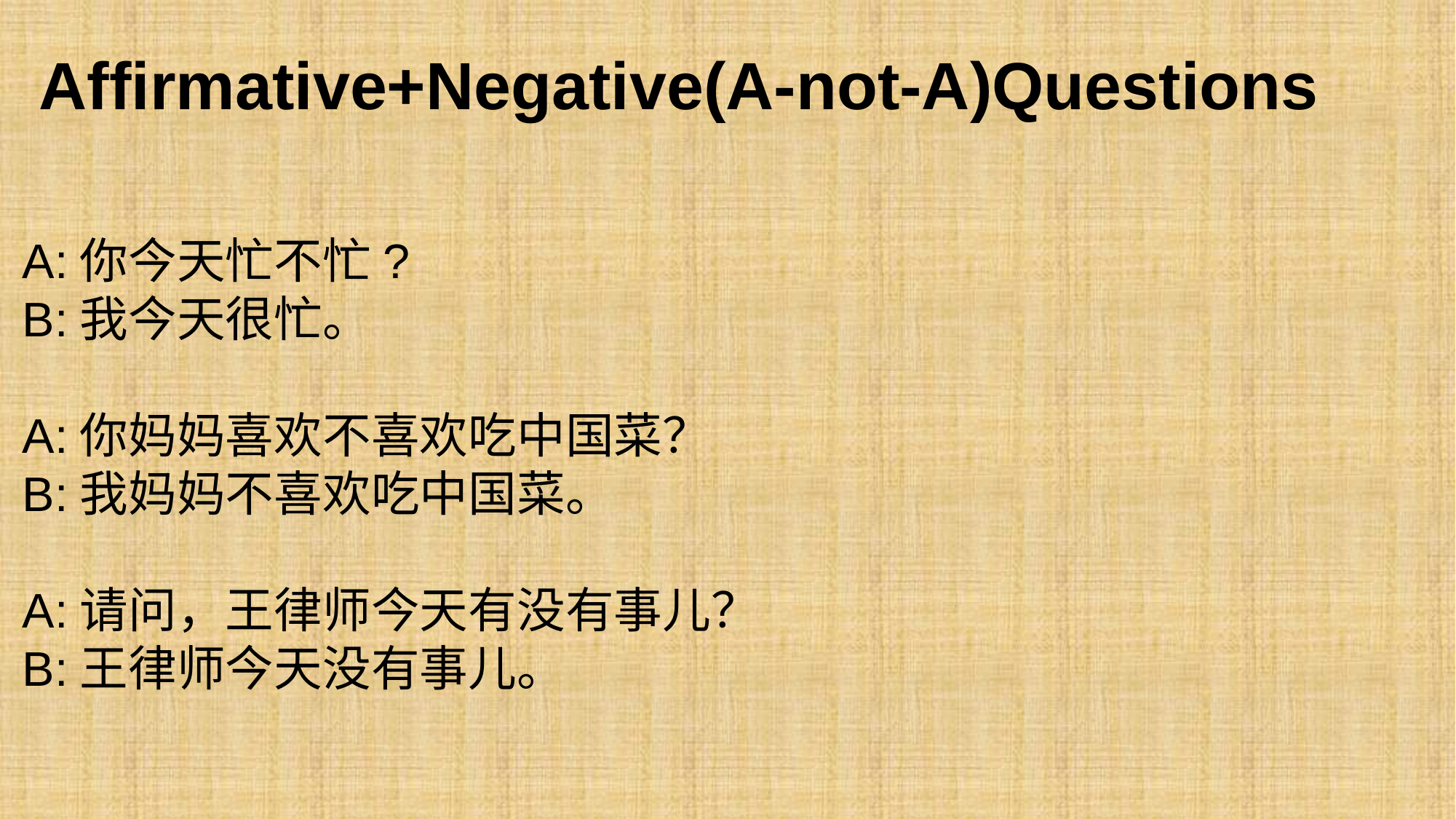

Affirmative+Negative(A-not-A)Questions

A:你今天忙不忙?
B:我今天很忙。

A:你妈妈喜欢不喜欢吃中国菜？
B:我妈妈不喜欢吃中国菜。

A:请问，王律师今天有没有事儿？
B:王律师今天没有事儿。